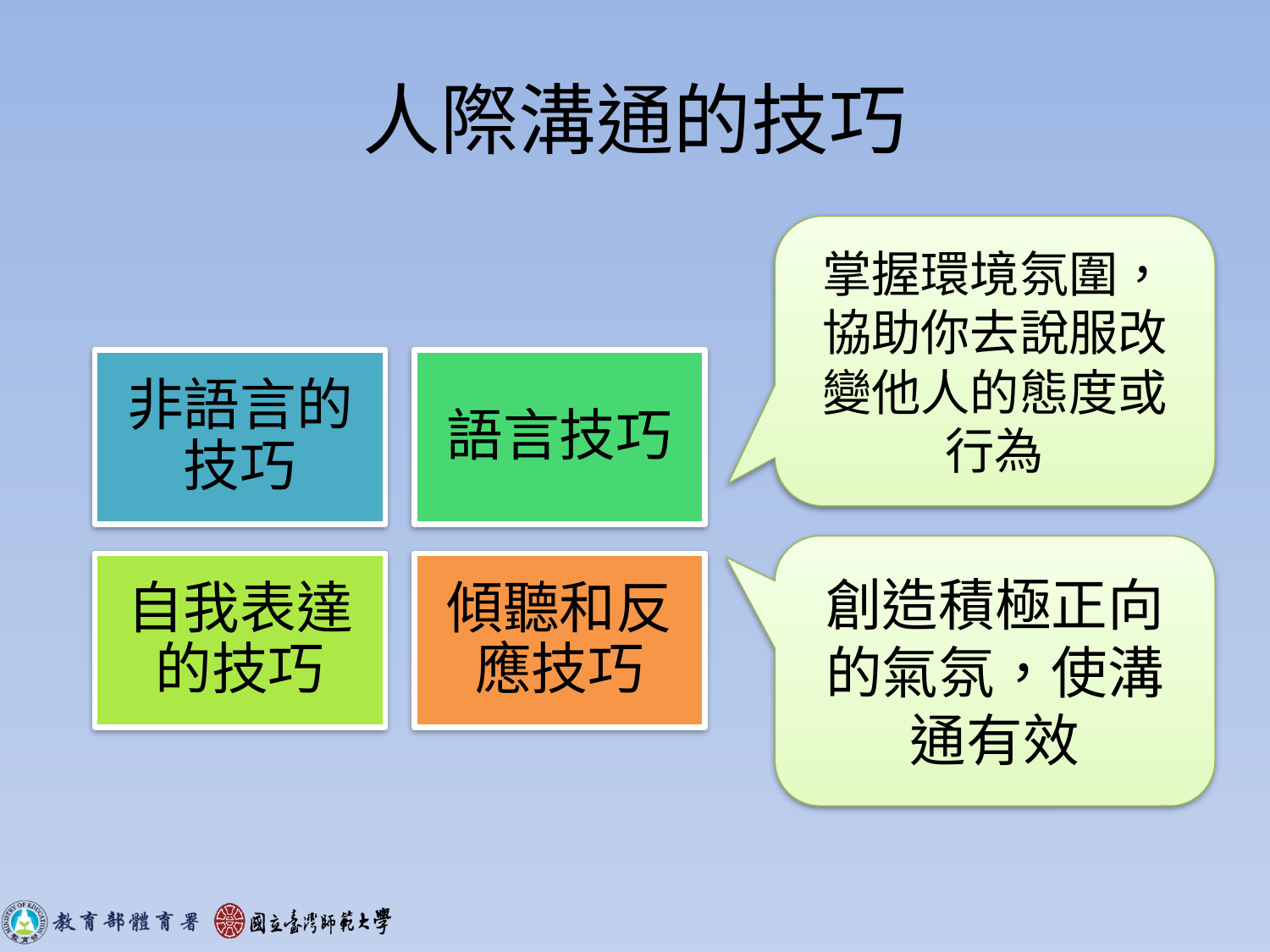

# 人際溝通的技巧
掌握環境氛圍，協助你去說服改變他人的態度或行為
非語言的技巧
語言技巧
自我表達的技巧
傾聽和反應技巧
創造積極正向的氣氛，使溝通有效